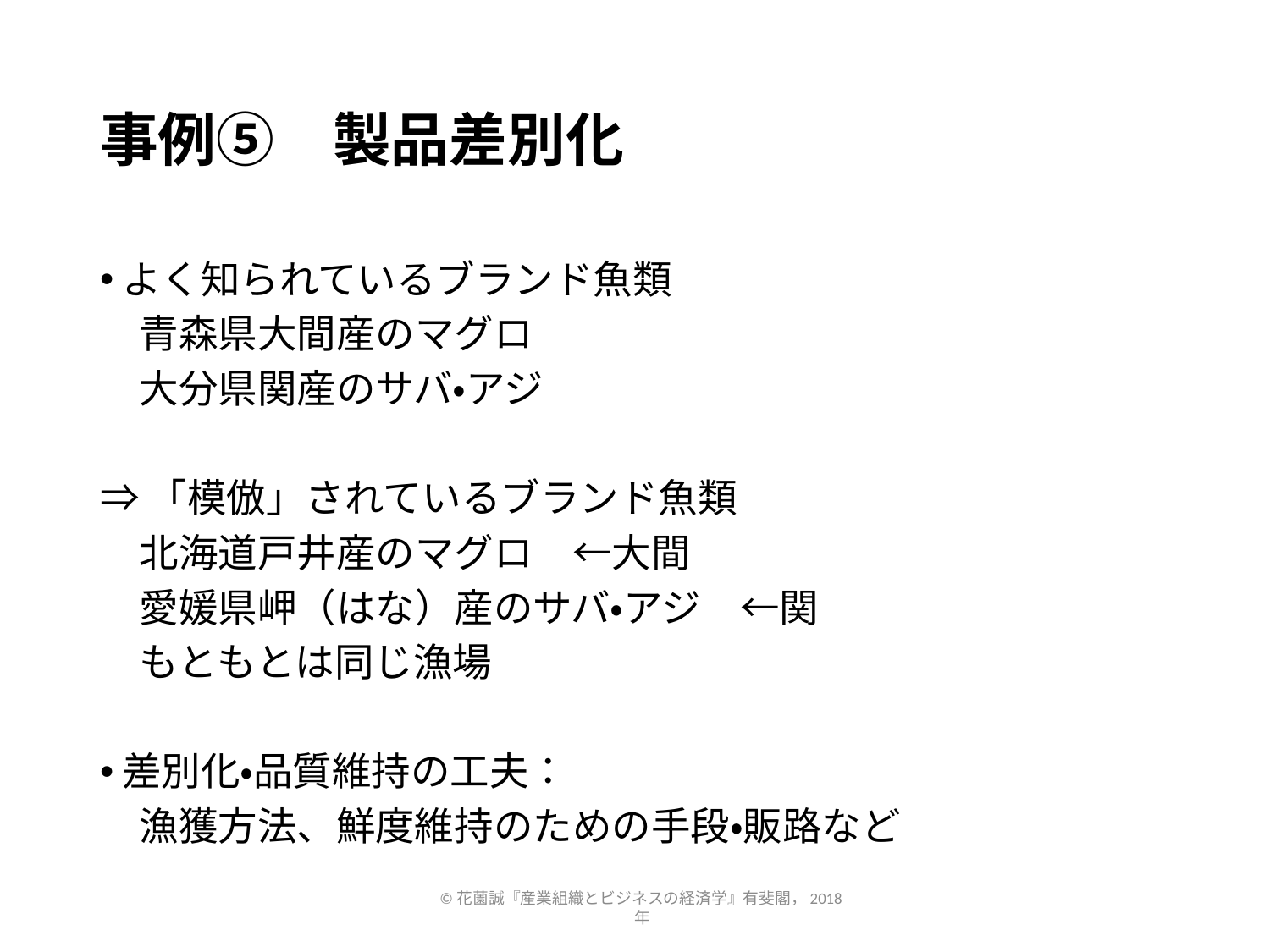

# 事例⑤　製品差別化
よく知られているブランド魚類
　青森県大間産のマグロ
　大分県関産のサバ・アジ

⇒「模倣」されているブランド魚類
　北海道戸井産のマグロ　←大間
　愛媛県岬（はな）産のサバ・アジ　←関
　もともとは同じ漁場

差別化・品質維持の工夫：
　漁獲方法、鮮度維持のための手段・販路など
©花薗誠『産業組織とビジネスの経済学』有斐閣，2018年